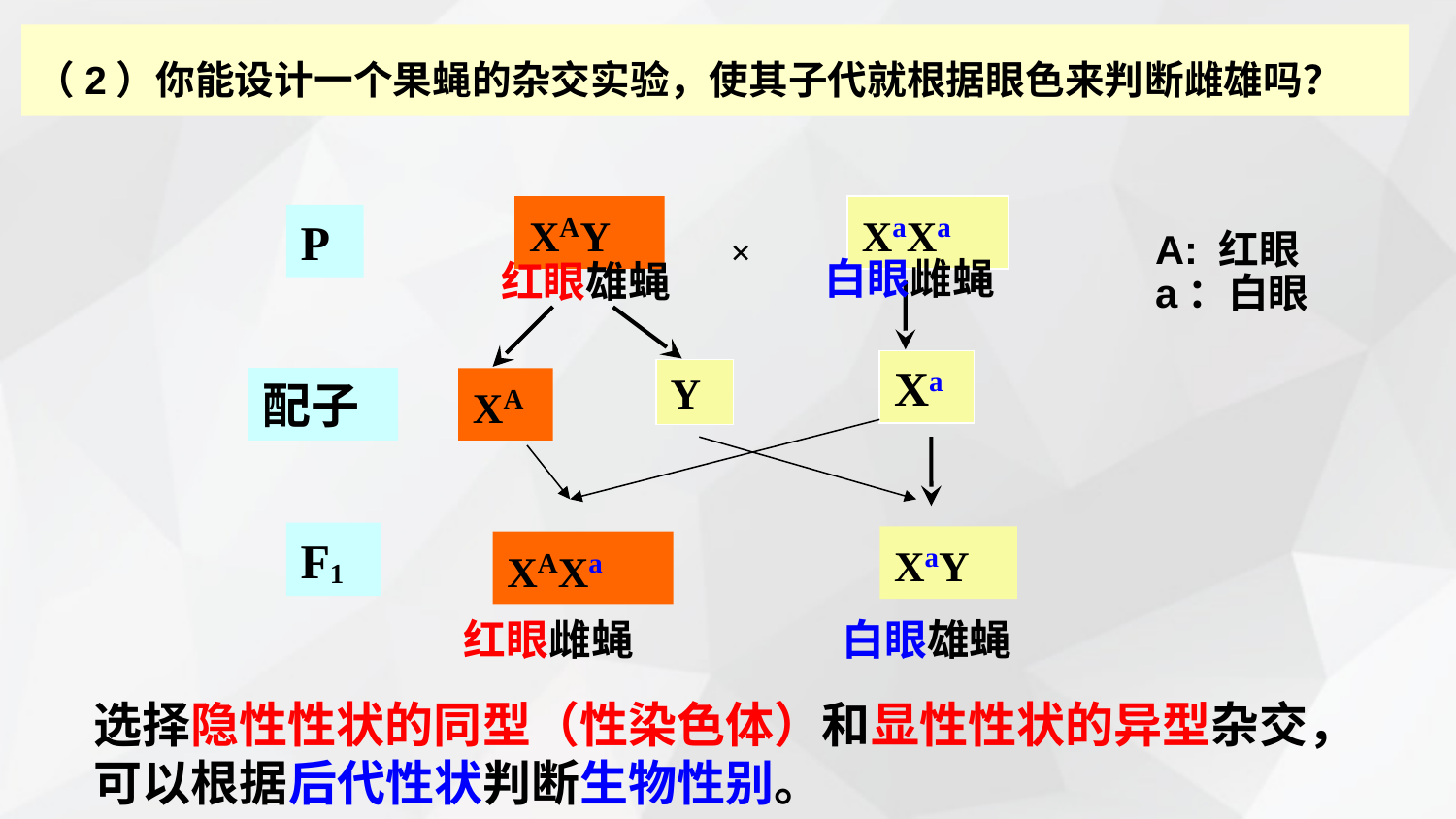

（2）你能设计一个果蝇的杂交实验，使其子代就根据眼色来判断雌雄吗？
XAY
XaXa
P
×
A: 红眼
a：白眼
白眼雌蝇
红眼雄蝇

Xa
Y
配子
XA

F1
XaY
XAXa
红眼雌蝇
白眼雄蝇
选择隐性性状的同型（性染色体）和显性性状的异型杂交，可以根据后代性状判断生物性别。